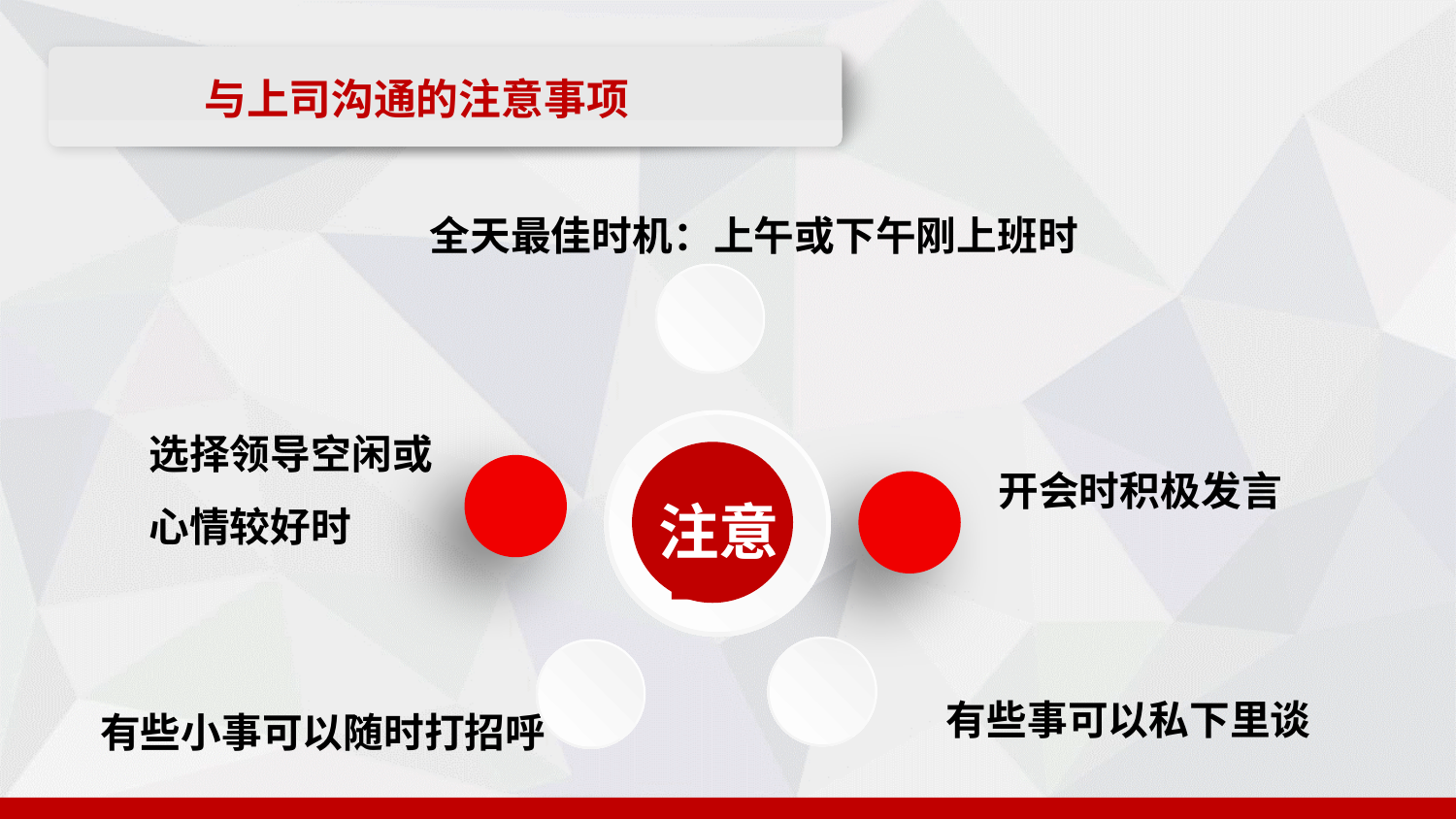

与上司沟通的注意事项
全天最佳时机：上午或下午刚上班时

选择领导空闲或
心情较好时

开会时积极发言

注意

有些事可以私下里谈
有些小事可以随时打招呼